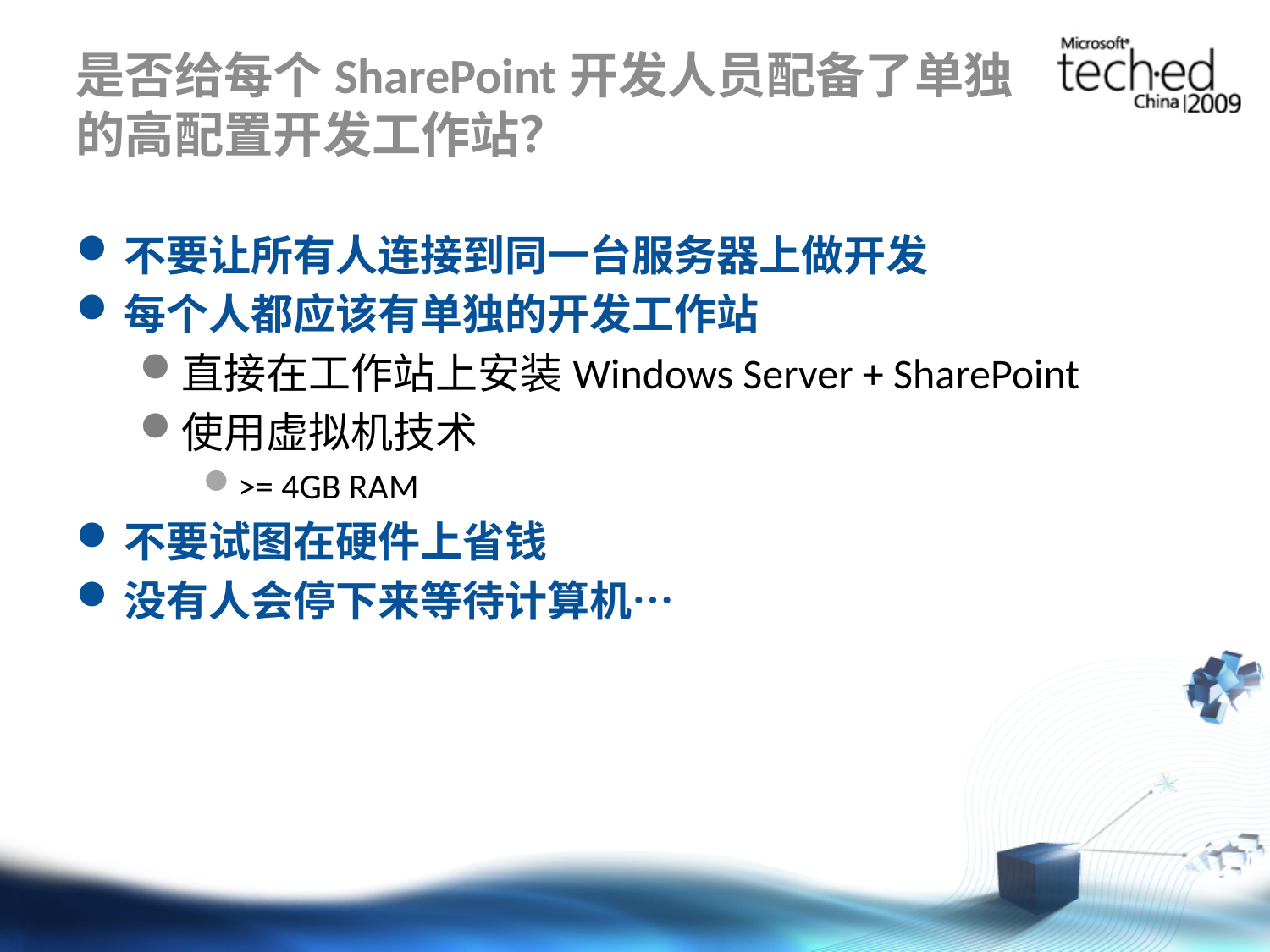

# 是否给每个SharePoint开发人员配备了单独的高配置开发工作站？
不要让所有人连接到同一台服务器上做开发
每个人都应该有单独的开发工作站
直接在工作站上安装Windows Server + SharePoint
使用虚拟机技术
>= 4GB RAM
不要试图在硬件上省钱
没有人会停下来等待计算机…